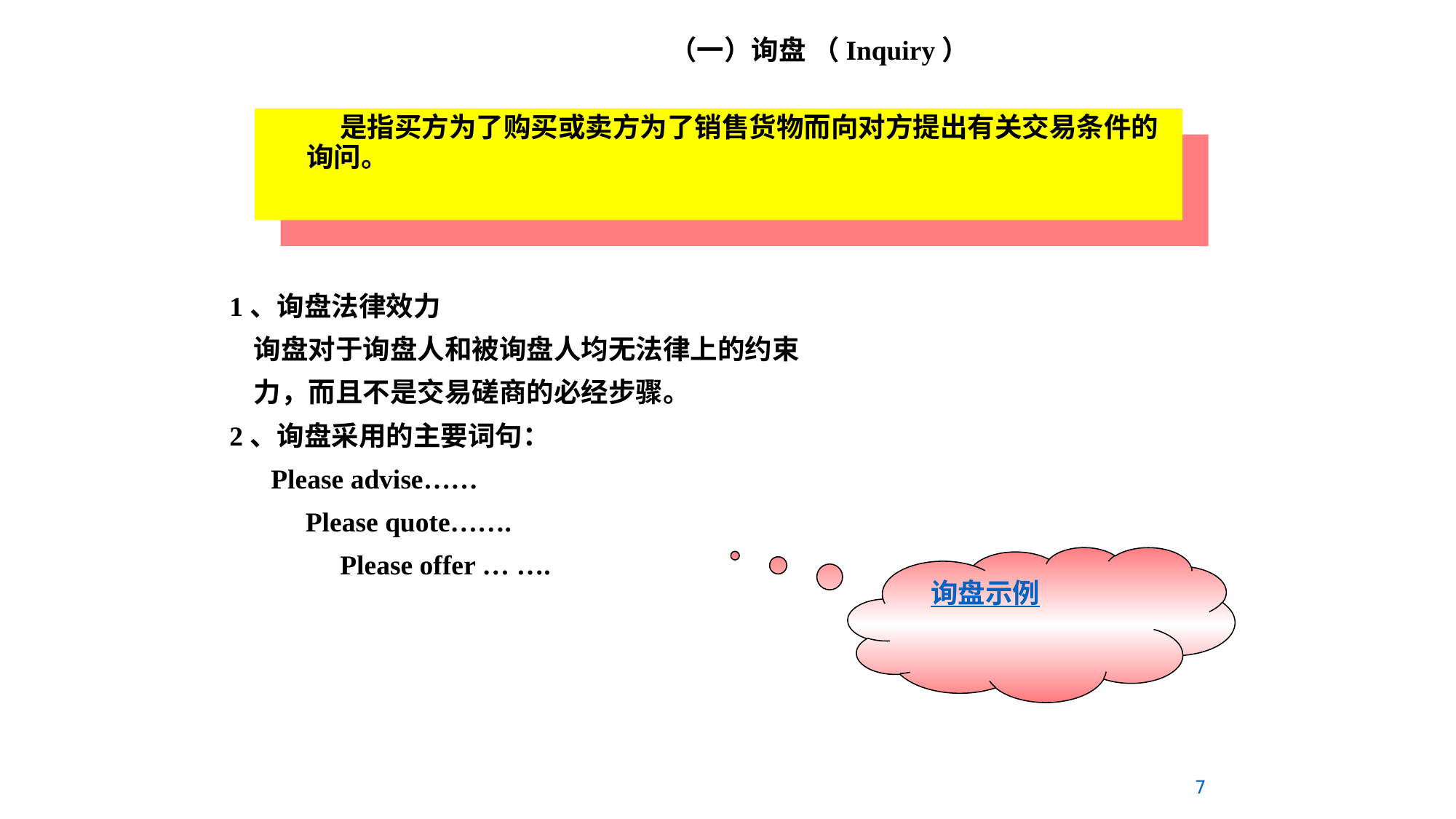

（一）询盘 （Inquiry）

           是指买方为了购买或卖方为了销售货物而向对方提出有关交易条件的询问。

 1、询盘法律效力
    询盘对于询盘人和被询盘人均无法律上的约束
    力，而且不是交易磋商的必经步骤。
 2、询盘采用的主要词句：
       Please advise……
            Please quote…….
                 Please offer … ….
  询盘示例

7